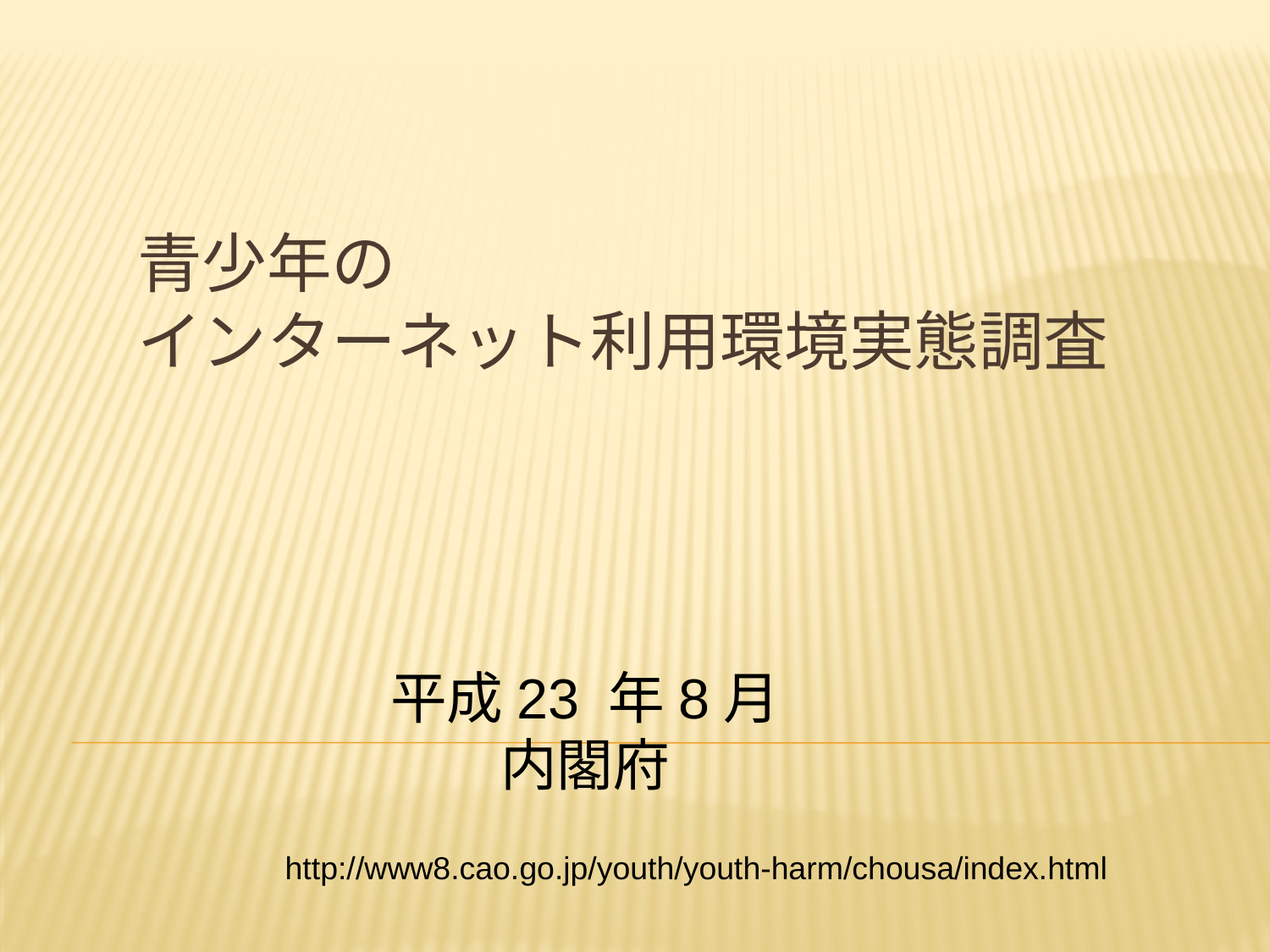

# 青少年の インターネット利用環境実態調査
平成23 年8月
内閣府
http://www8.cao.go.jp/youth/youth-harm/chousa/index.html